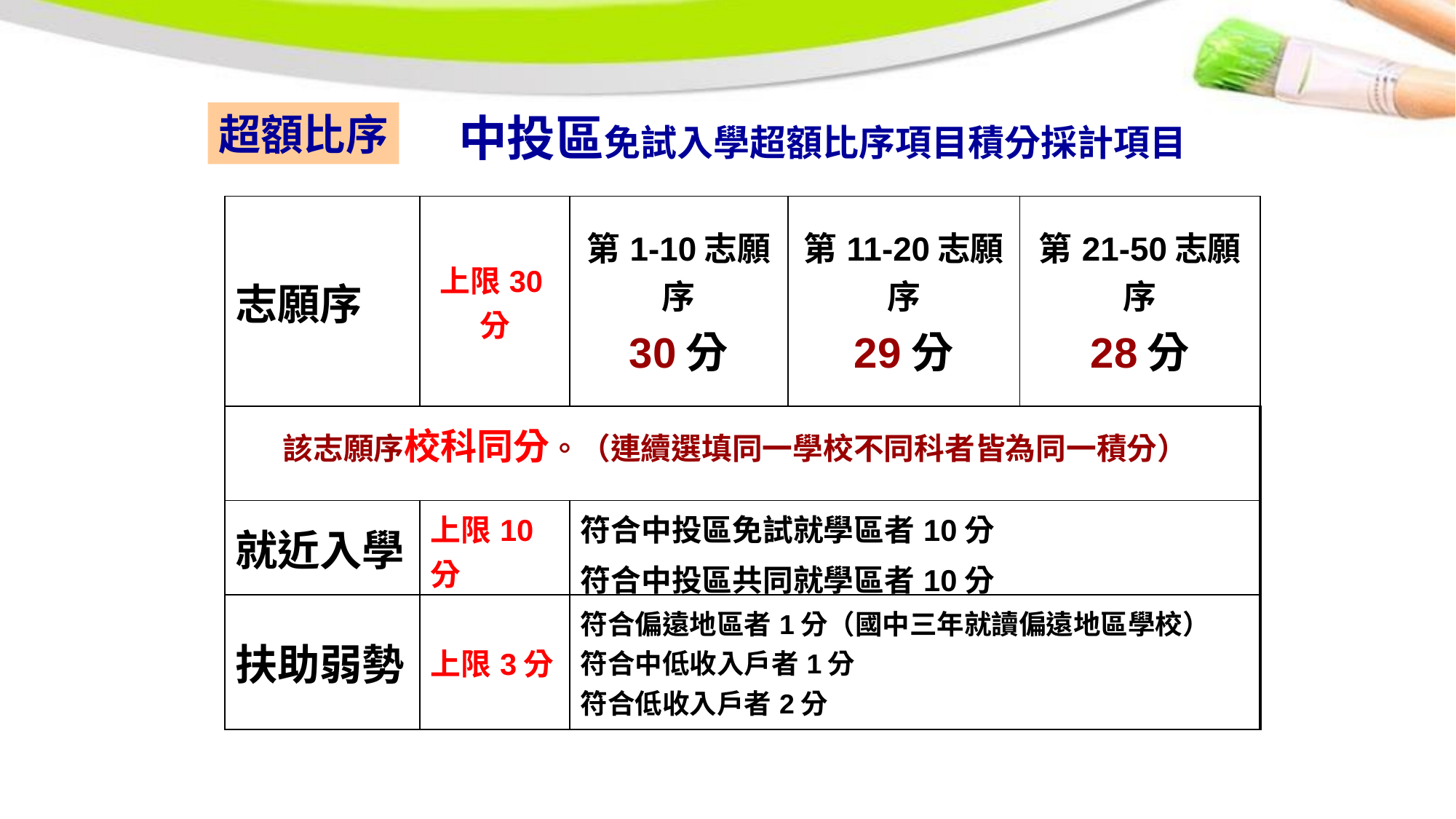

中投區免試入學超額比序項目積分採計項目
超額比序
| 志願序 | 上限30分 | 第1-10志願序 30分 | 第11-20志願序 29分 | 第21-50志願序 28分 |
| --- | --- | --- | --- | --- |
|  |  |  |  |  |
| 就近入學 | 上限10分 | 符合中投區免試就學區者10分 符合中投區共同就學區者10分 |  |  |
| 扶助弱勢 | 上限3分 | 符合偏遠地區者1分（國中三年就讀偏遠地區學校） 符合中低收入戶者1分 符合低收入戶者2分 |  |  |
該志願序校科同分。（連續選填同一學校不同科者皆為同一積分）